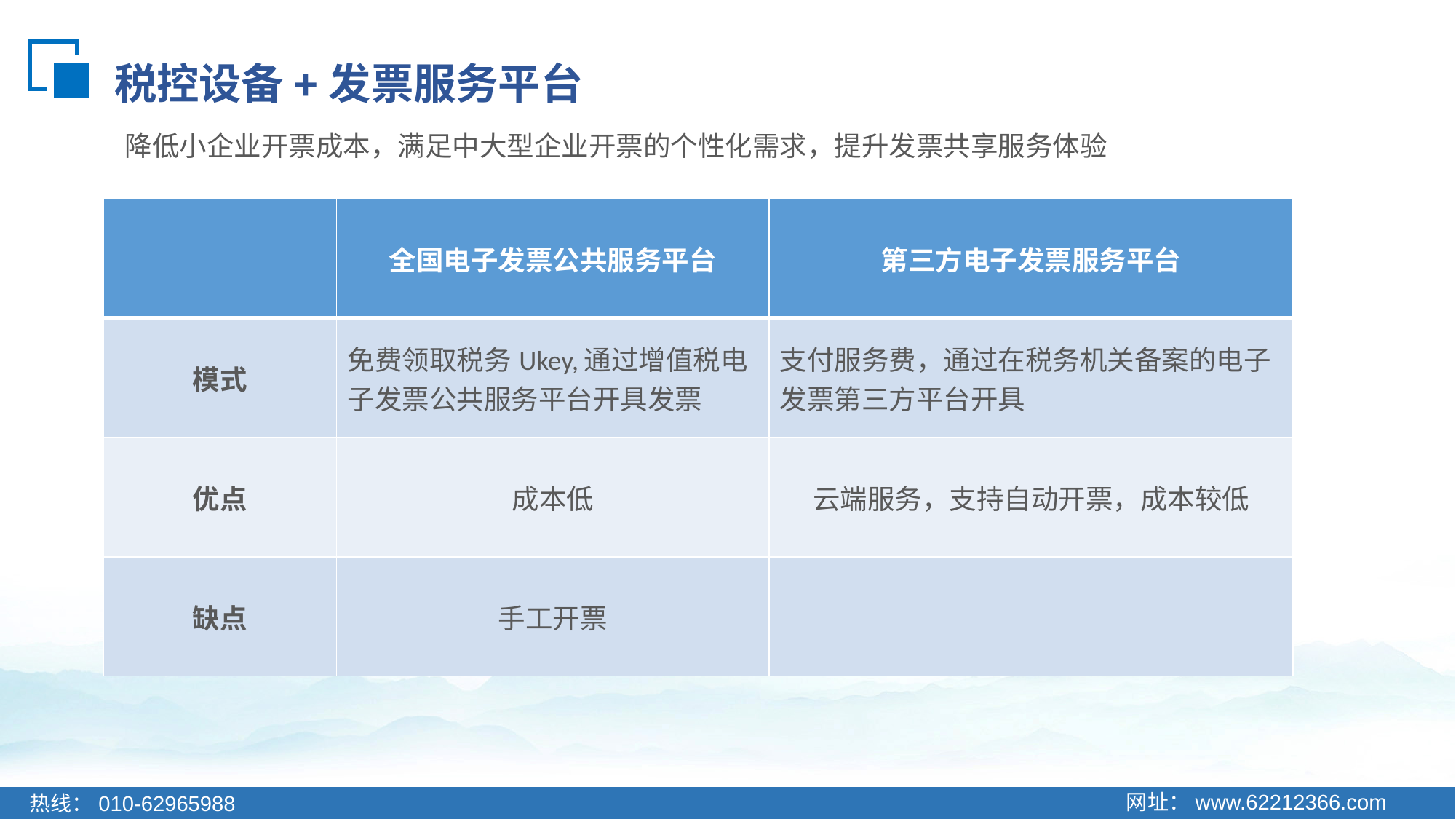

# 税控设备+发票服务平台
降低小企业开票成本，满足中大型企业开票的个性化需求，提升发票共享服务体验
|  | 全国电子发票公共服务平台 | 第三方电子发票服务平台 |
| --- | --- | --- |
| 模式 | 免费领取税务Ukey,通过增值税电子发票公共服务平台开具发票 | 支付服务费，通过在税务机关备案的电子发票第三方平台开具 |
| 优点 | 成本低 | 云端服务，支持自动开票，成本较低 |
| 缺点 | 手工开票 |  |
网址：www.62212366.com
热线：010-62965988
网址：www.62212366.com

热线：010-62965988